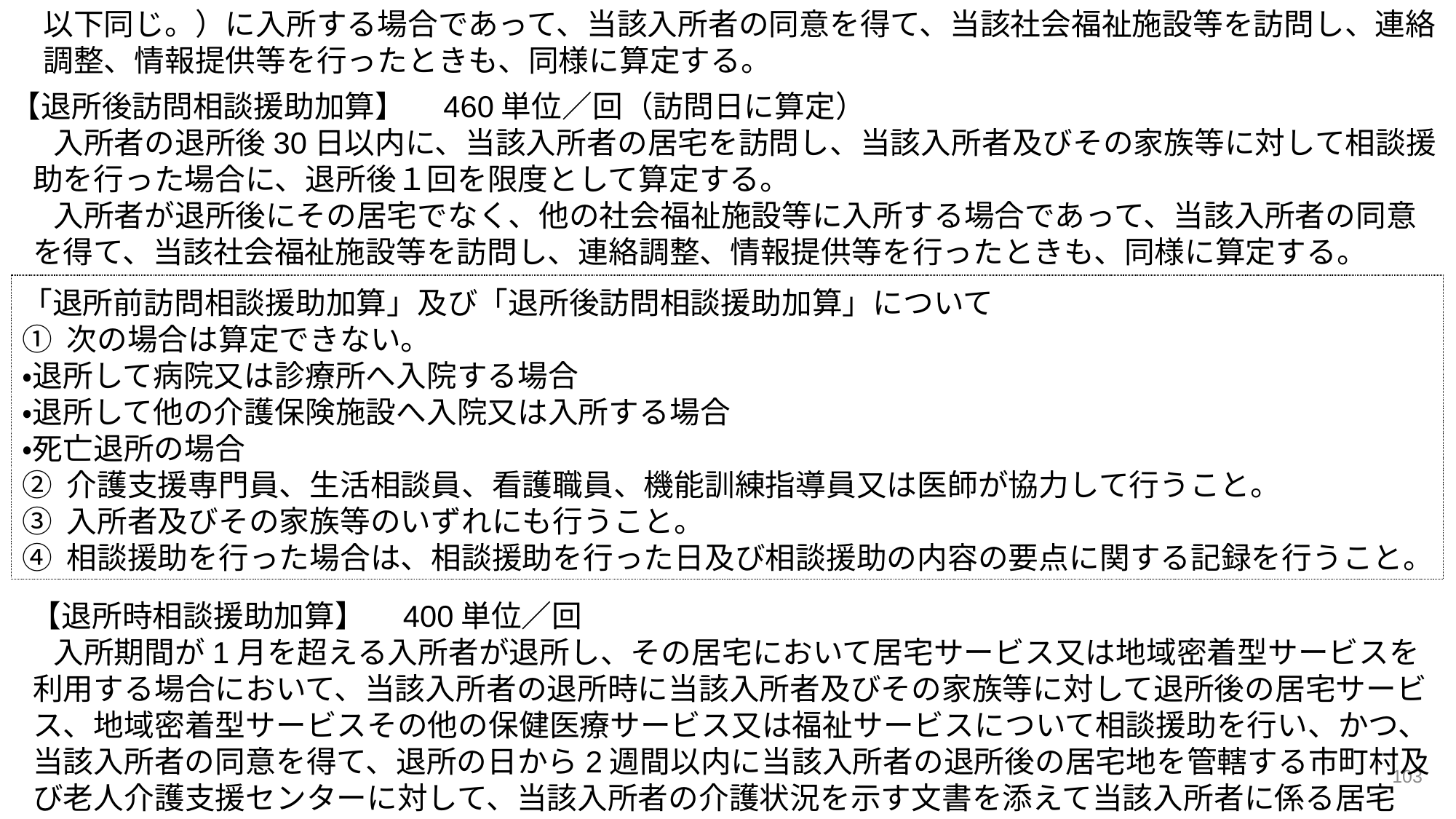

以下同じ。）に入所する場合であって、当該入所者の同意を得て、当該社会福祉施設等を訪問し、連絡
調整、情報提供等を行ったときも、同様に算定する。

【退所後訪問相談援助加算】　460単位／回（訪問日に算定）
入所者の退所後30日以内に、当該入所者の居宅を訪問し、当該入所者及びその家族等に対して相談援助を行った場合に、退所後１回を限度として算定する。
入所者が退所後にその居宅でなく、他の社会福祉施設等に入所する場合であって、当該入所者の同意を得て、当該社会福祉施設等を訪問し、連絡調整、情報提供等を行ったときも、同様に算定する。

【退所時相談援助加算】　400単位／回
入所期間が1月を超える入所者が退所し、その居宅において居宅サービス又は地域密着型サービスを利用する場合において、当該入所者の退所時に当該入所者及びその家族等に対して退所後の居宅サービス、地域密着型サービスその他の保健医療サービス又は福祉サービスについて相談援助を行い、かつ、当該入所者の同意を得て、退所の日から2週間以内に当該入所者の退所後の居宅地を管轄する市町村及び老人介護支援センターに対して、当該入所者の介護状況を示す文書を添えて当該入所者に係る居宅サービ
「退所前訪問相談援助加算」及び「退所後訪問相談援助加算」について
① 次の場合は算定できない。
・退所して病院又は診療所へ入院する場合
・退所して他の介護保険施設へ入院又は入所する場合
・死亡退所の場合
② 介護支援専門員、生活相談員、看護職員、機能訓練指導員又は医師が協力して行うこと。
③ 入所者及びその家族等のいずれにも行うこと。
④ 相談援助を行った場合は、相談援助を行った日及び相談援助の内容の要点に関する記録を行うこと。
103